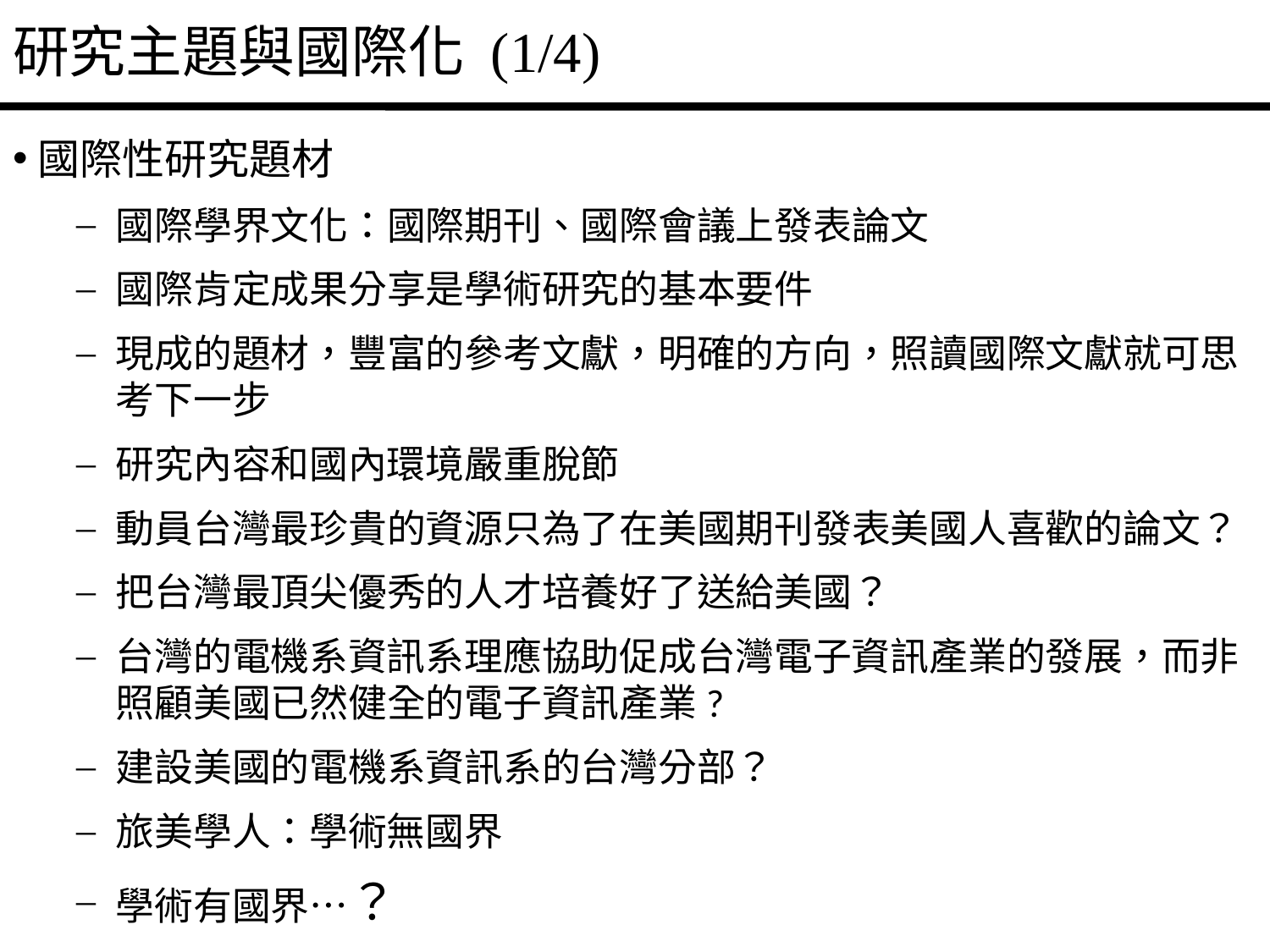

# 研究主題與國際化 (1/4)
國際性研究題材
國際學界文化：國際期刊、國際會議上發表論文
國際肯定成果分享是學術研究的基本要件
現成的題材，豐富的參考文獻，明確的方向，照讀國際文獻就可思考下一步
研究內容和國內環境嚴重脫節
動員台灣最珍貴的資源只為了在美國期刊發表美國人喜歡的論文？
把台灣最頂尖優秀的人才培養好了送給美國？
台灣的電機系資訊系理應協助促成台灣電子資訊產業的發展，而非照顧美國已然健全的電子資訊產業?
建設美國的電機系資訊系的台灣分部？
旅美學人：學術無國界
學術有國界…？